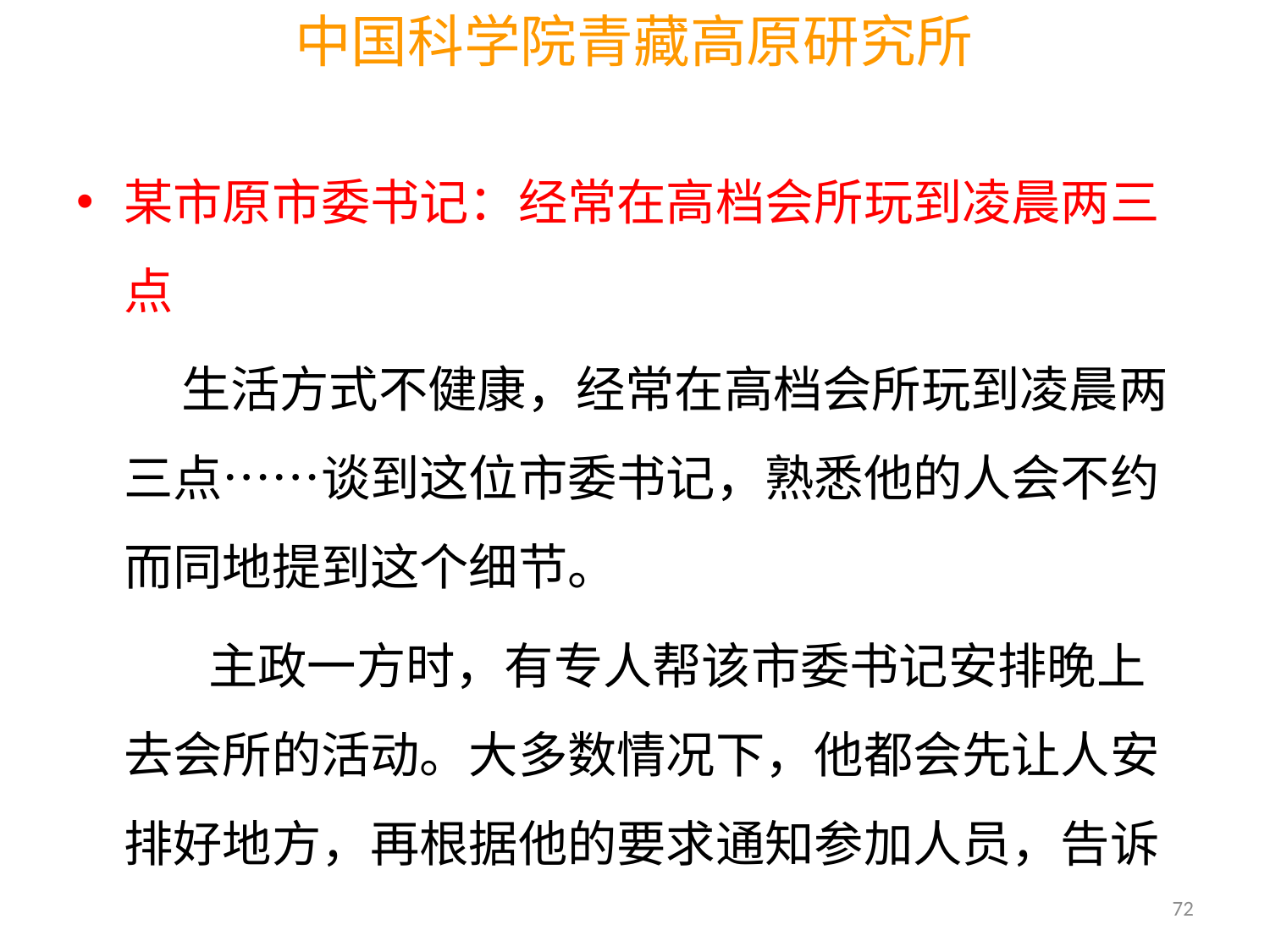

某市原市委书记：经常在高档会所玩到凌晨两三点
    　生活方式不健康，经常在高档会所玩到凌晨两三点……谈到这位市委书记，熟悉他的人会不约而同地提到这个细节。
  　　主政一方时，有专人帮该市委书记安排晚上去会所的活动。大多数情况下，他都会先让人安排好地方，再根据他的要求通知参加人员，告诉
72